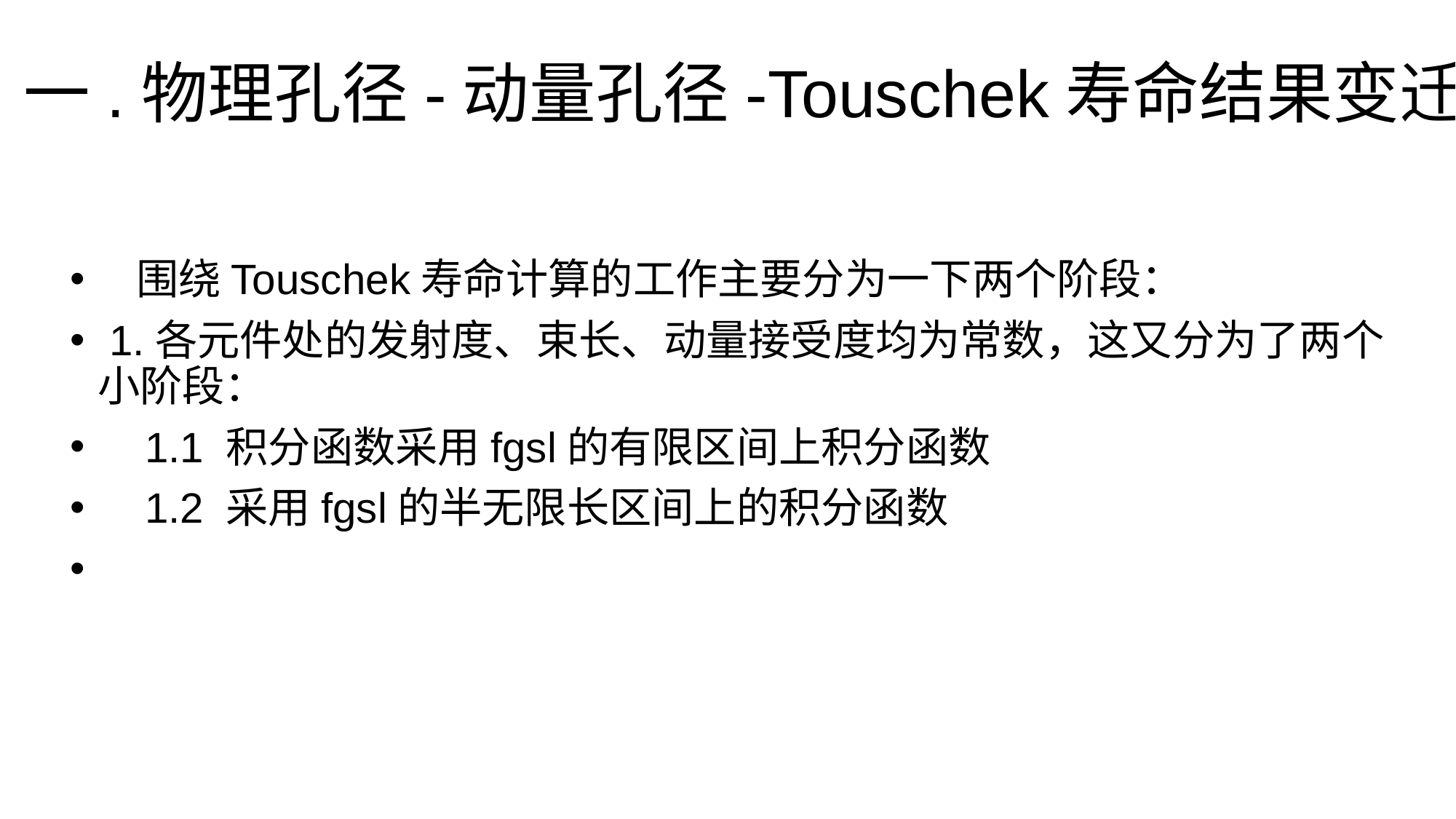

# 一.物理孔径-动量孔径-Touschek寿命结果变迁
   围绕Touschek寿命计算的工作主要分为一下两个阶段：
 1.各元件处的发射度、束长、动量接受度均为常数，这又分为了两个小阶段：
    1.1 积分函数采用fgsl的有限区间上积分函数
    1.2 采用fgsl的半无限长区间上的积分函数